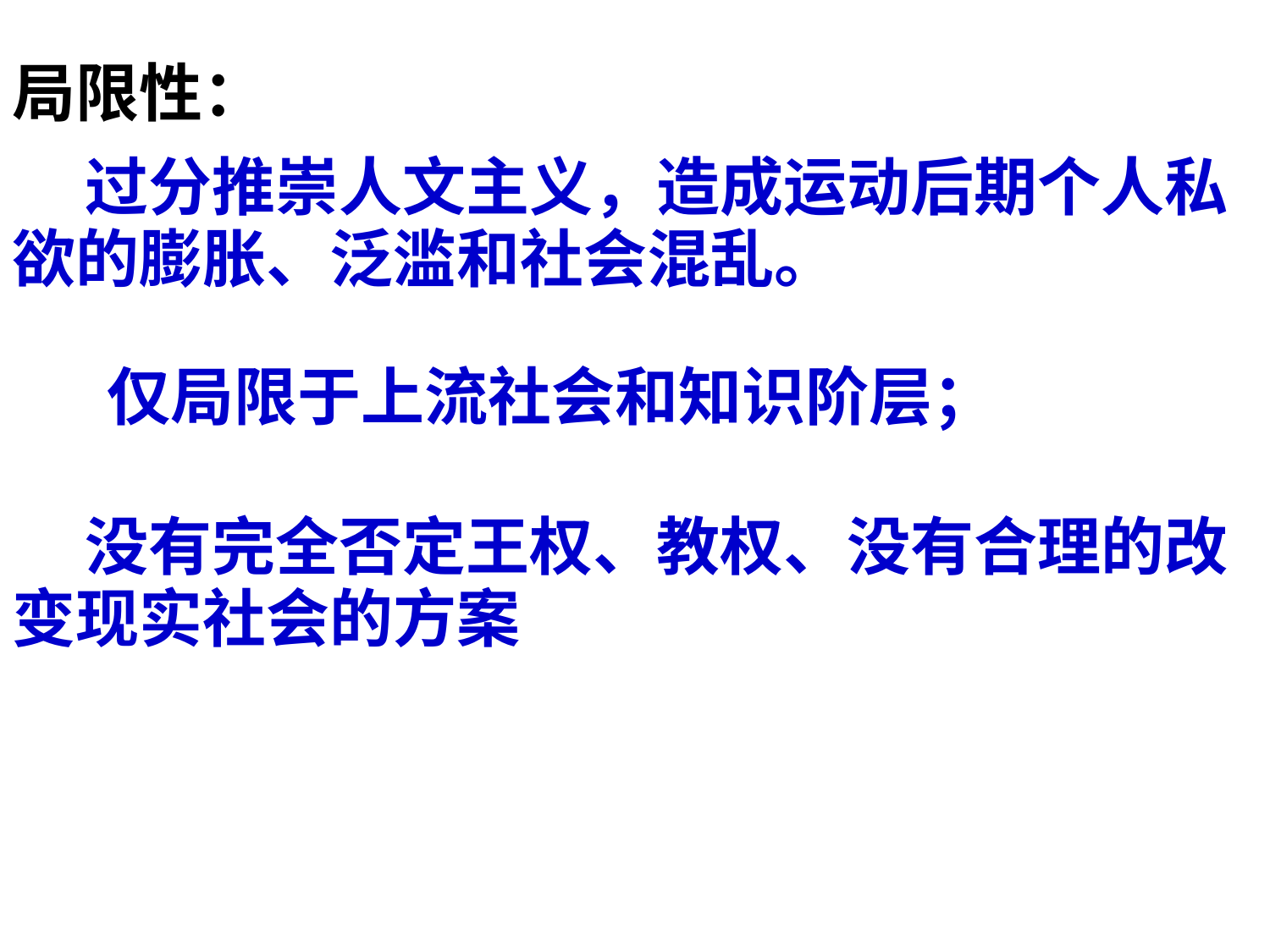

局限性：
    过分推崇人文主义，造成运动后期个人私欲的膨胀、泛滥和社会混乱。
 仅局限于上流社会和知识阶层；
    没有完全否定王权、教权、没有合理的改变现实社会的方案